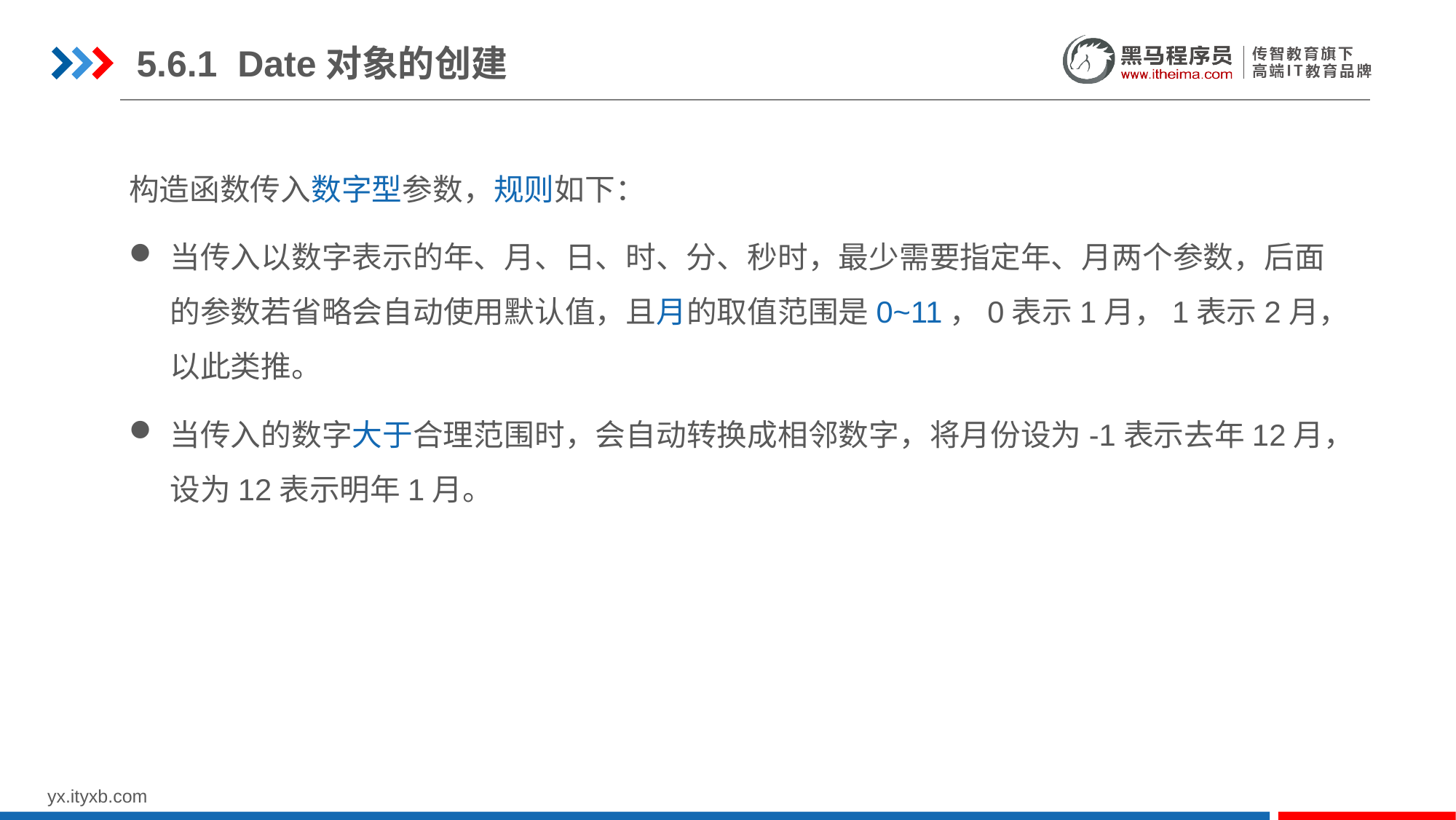

5.6.1  Date对象的创建
构造函数传入数字型参数，规则如下：

当传入以数字表示的年、月、日、时、分、秒时，最少需要指定年、月两个参数，后面的参数若省略会自动使用默认值，且月的取值范围是0~11，0表示1月，1表示2月，以此类推。

当传入的数字大于合理范围时，会自动转换成相邻数字，将月份设为-1表示去年12月，设为12表示明年1月。